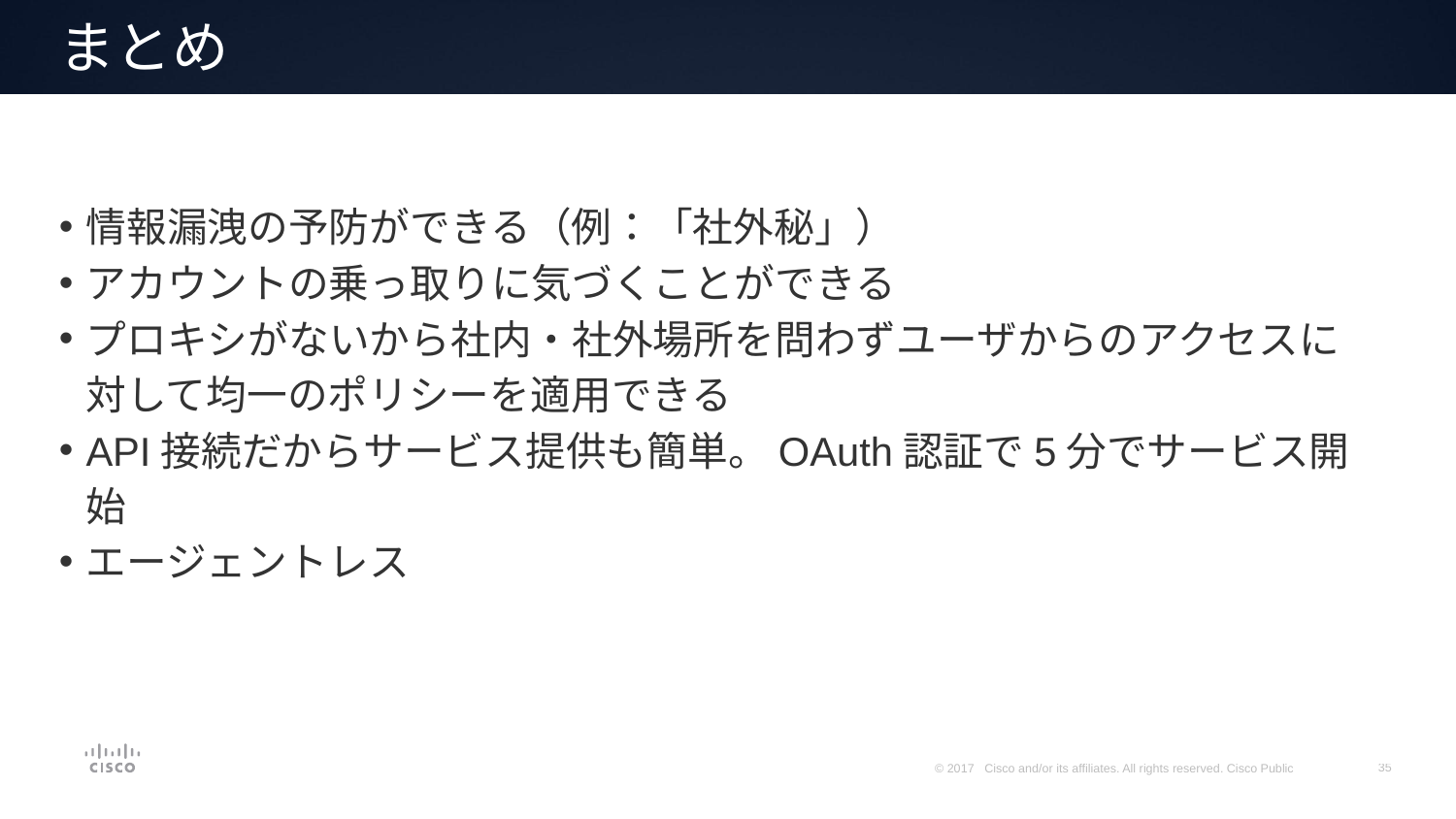

# まとめ
情報漏洩の予防ができる（例：「社外秘」）
アカウントの乗っ取りに気づくことができる
プロキシがないから社内・社外場所を問わずユーザからのアクセスに対して均一のポリシーを適用できる
API接続だからサービス提供も簡単。OAuth認証で5分でサービス開始
エージェントレス